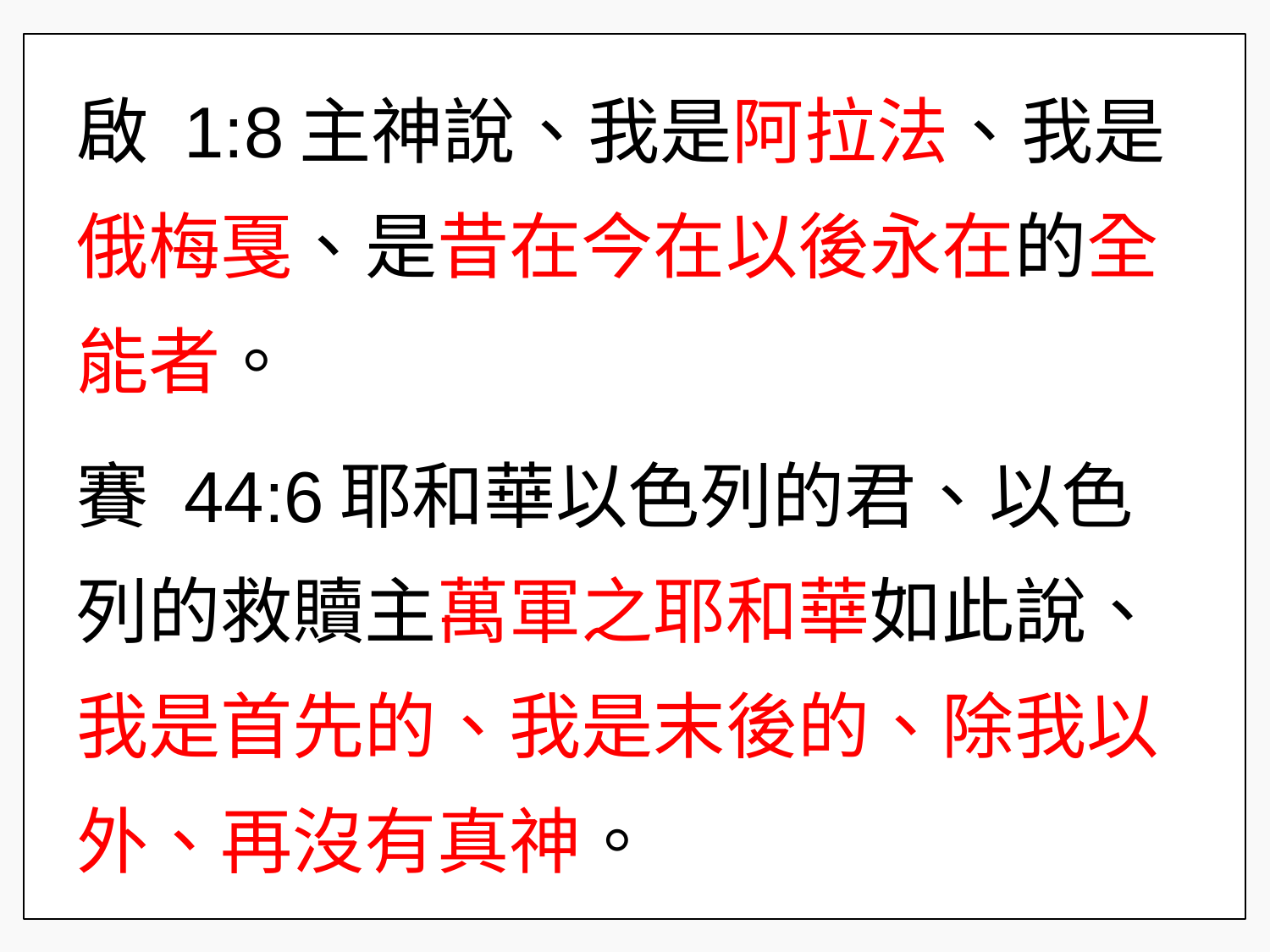

啟 1:8主神說、我是阿拉法、我是俄梅戛、是昔在今在以後永在的全能者。
賽 44:6耶和華以色列的君、以色列的救贖主萬軍之耶和華如此說、我是首先的、我是末後的、除我以外、再沒有真神。